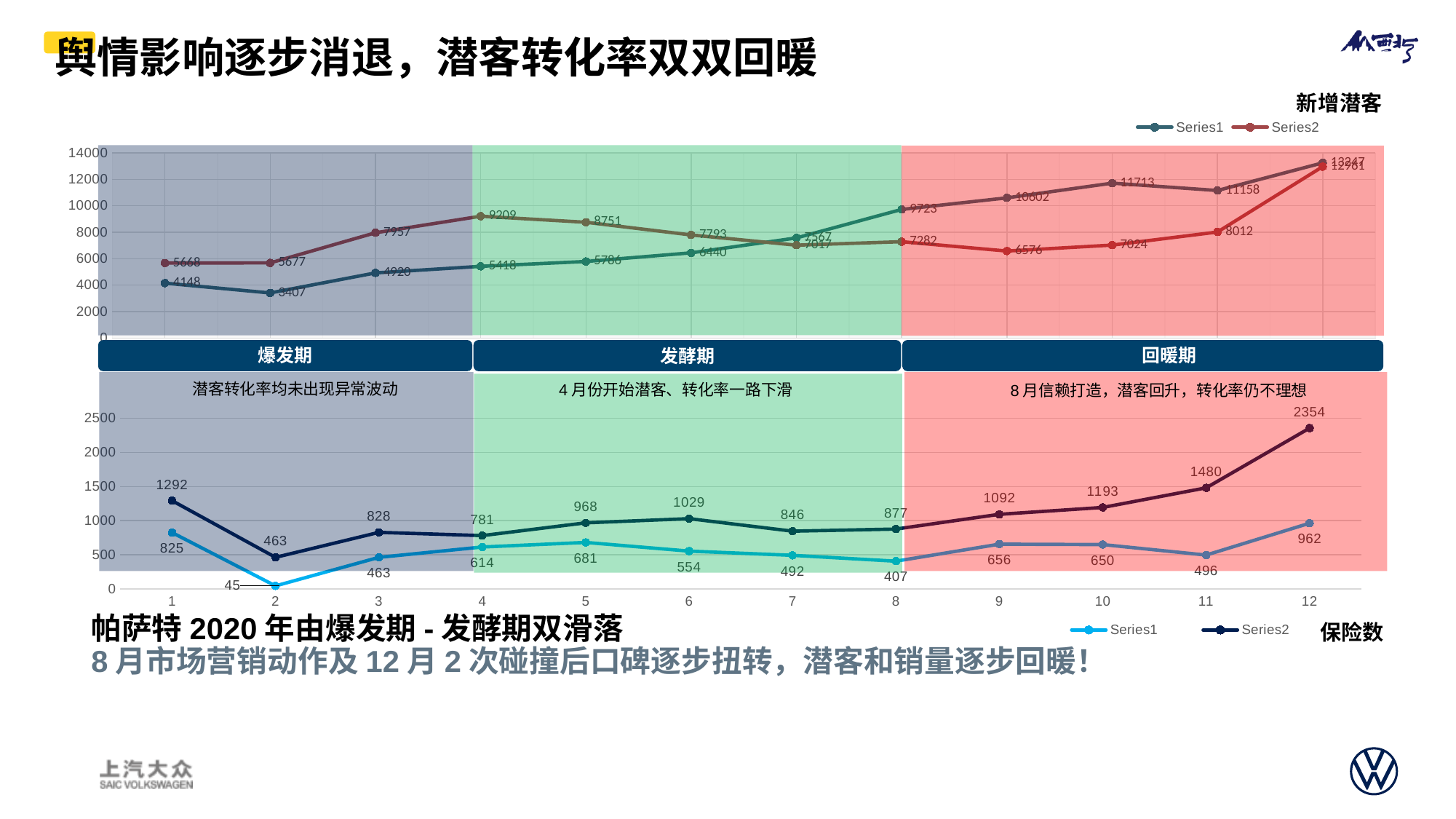

舆情影响逐步消退，潜客转化率双双回暖

### Chart: 新增潜客

| Category |  |  |
|---|---|---|

爆发期
回暖期
发酵期

潜客转化率均未出现异常波动

4月份开始潜客、转化率一路下滑
8月信赖打造，潜客回升，转化率仍不理想

### Chart

| Category |  |  |
|---|---|---|
帕萨特2020年由爆发期-发酵期双滑落
8月市场营销动作及12月2次碰撞后口碑逐步扭转，潜客和销量逐步回暖！
保险数